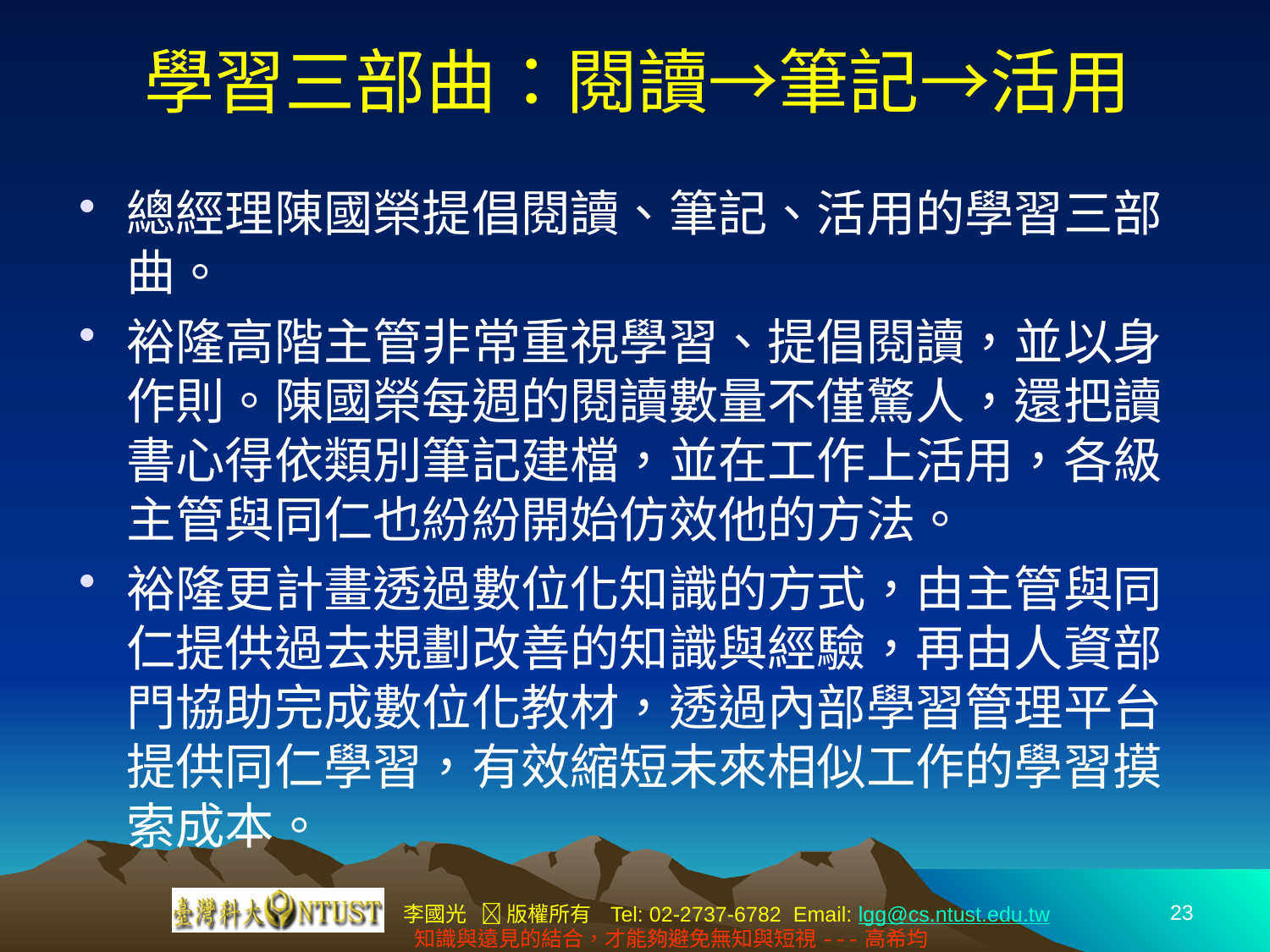

# 學習三部曲：閱讀→筆記→活用
總經理陳國榮提倡閱讀、筆記、活用的學習三部曲。
裕隆高階主管非常重視學習、提倡閱讀，並以身作則。陳國榮每週的閱讀數量不僅驚人，還把讀書心得依類別筆記建檔，並在工作上活用，各級主管與同仁也紛紛開始仿效他的方法。
裕隆更計畫透過數位化知識的方式，由主管與同仁提供過去規劃改善的知識與經驗，再由人資部門協助完成數位化教材，透過內部學習管理平台提供同仁學習，有效縮短未來相似工作的學習摸索成本。
23